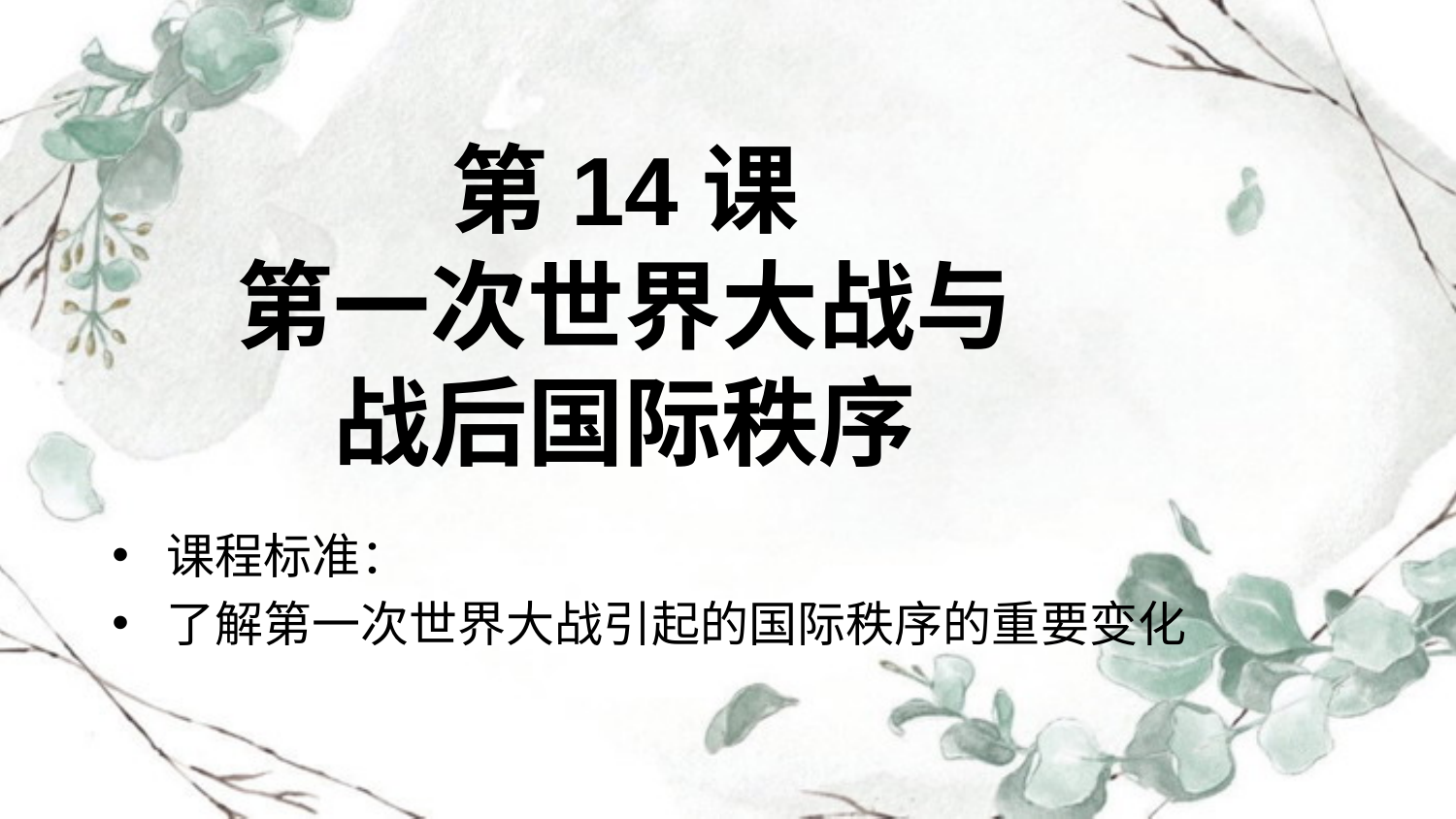

第14课
第一次世界大战与战后国际秩序
课程标准：
了解第一次世界大战引起的国际秩序的重要变化